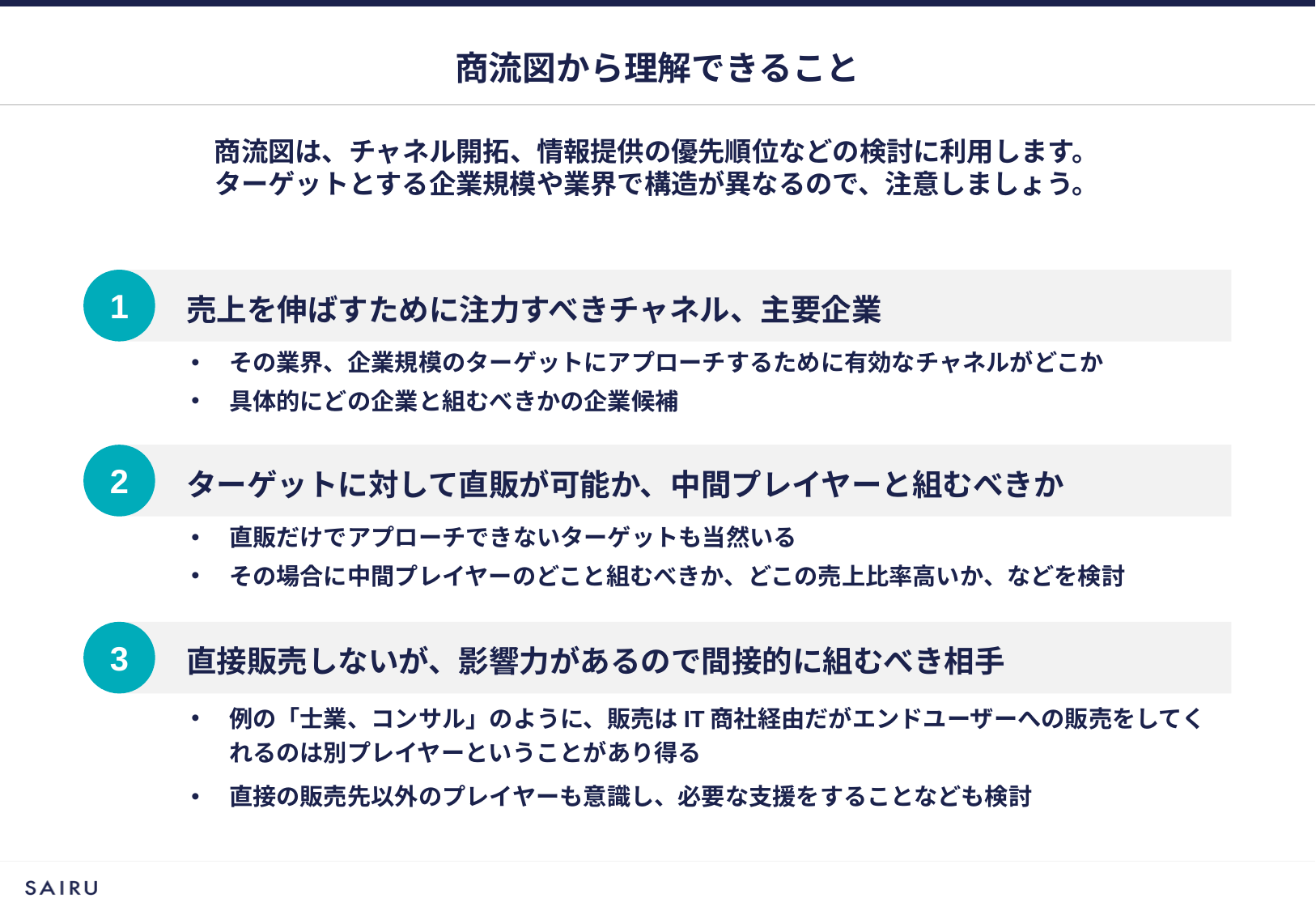

# 商流図から理解できること
商流図は、チャネル開拓、情報提供の優先順位などの検討に利用します。
ターゲットとする企業規模や業界で構造が異なるので、注意しましょう。

1
売上を伸ばすために注力すべきチャネル、主要企業
その業界、企業規模のターゲットにアプローチするために有効なチャネルがどこか
具体的にどの企業と組むべきかの企業候補
2
ターゲットに対して直販が可能か、中間プレイヤーと組むべきか
直販だけでアプローチできないターゲットも当然いる
その場合に中間プレイヤーのどこと組むべきか、どこの売上比率高いか、などを検討
3
直接販売しないが、影響力があるので間接的に組むべき相手
例の「士業、コンサル」のように、販売はIT商社経由だがエンドユーザーへの販売をしてくれるのは別プレイヤーということがあり得る
直接の販売先以外のプレイヤーも意識し、必要な支援をすることなども検討